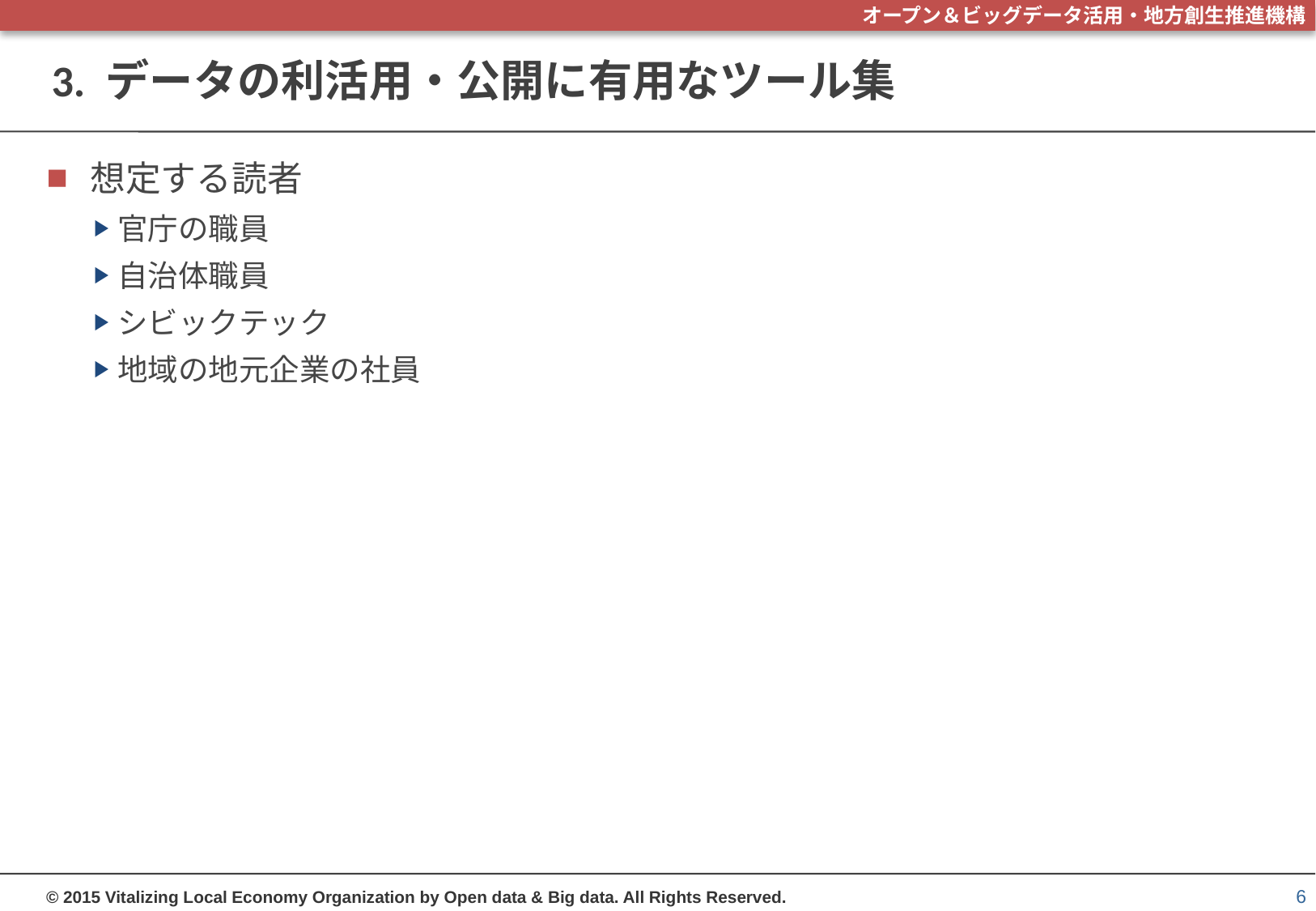

# 3. データの利活用・公開に有用なツール集
想定する読者
官庁の職員
自治体職員
シビックテック
地域の地元企業の社員
6